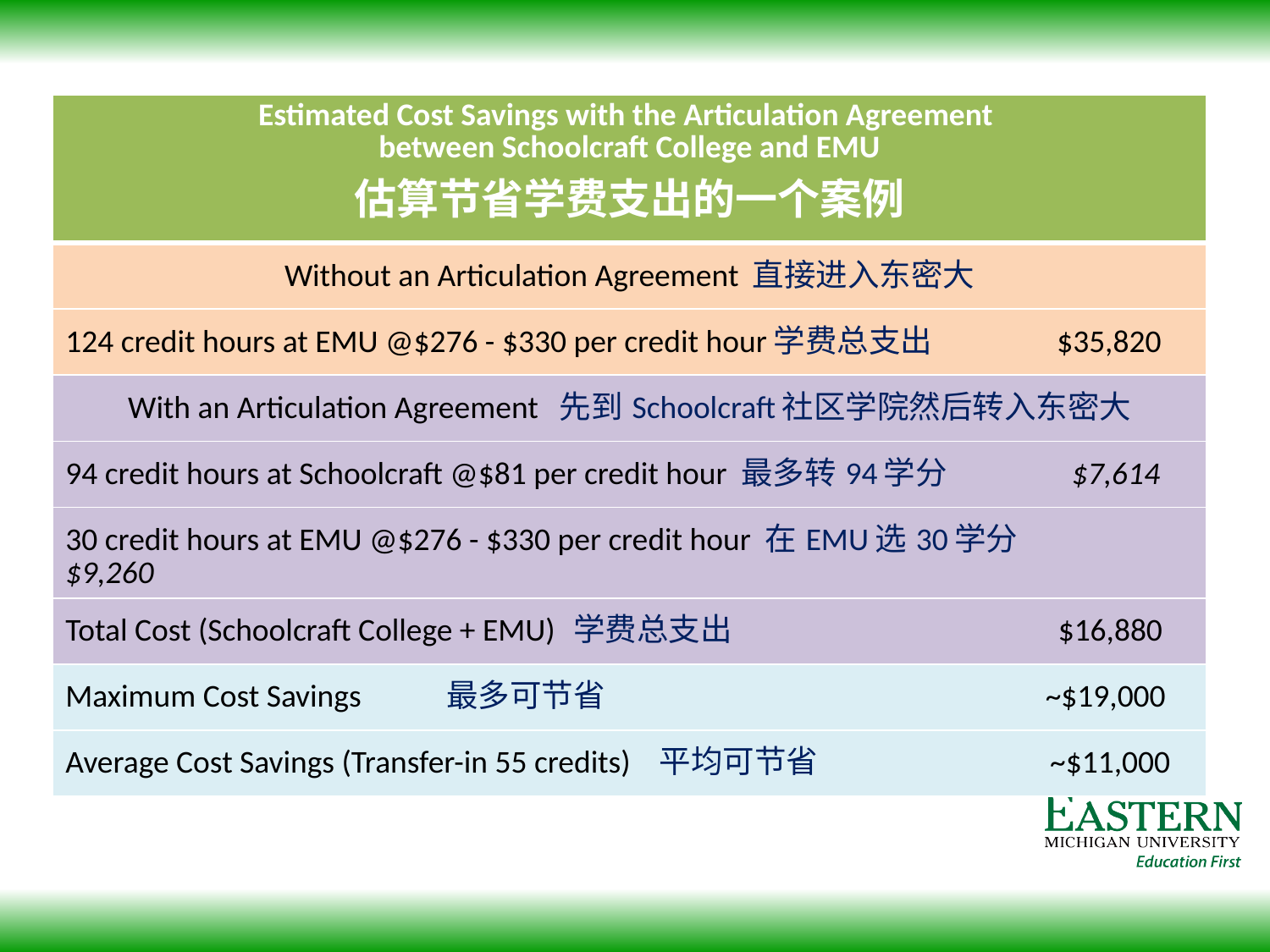

| Estimated Cost Savings with the Articulation Agreement between Schoolcraft College and EMU 估算节省学费支出的一个案例 |
| --- |
| Without an Articulation Agreement 直接进入东密大 |
| 124 credit hours at EMU @$276 - $330 per credit hour学费总支出 $35,820 |
| With an Articulation Agreement 先到Schoolcraft社区学院然后转入东密大 |
| 94 credit hours at Schoolcraft @$81 per credit hour 最多转94学分 $7,614 |
| 30 credit hours at EMU @$276 - $330 per credit hour 在EMU选30学分 $9,260 |
| Total Cost (Schoolcraft College + EMU) 学费总支出 $16,880 |
| Maximum Cost Savings 最多可节省 ~$19,000 |
| Average Cost Savings (Transfer-in 55 credits) 平均可节省 ~$11,000 |